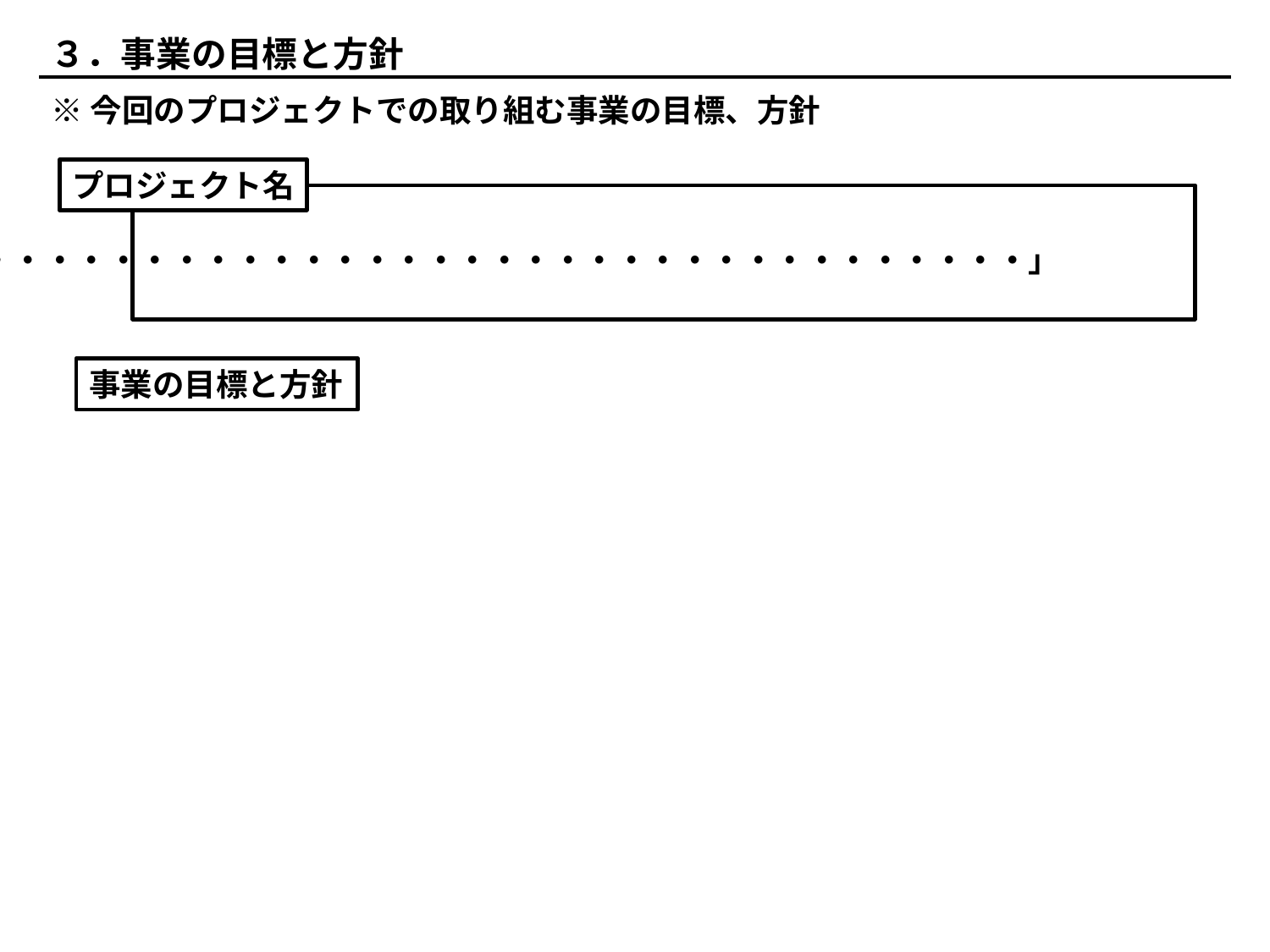

３．事業の目標と方針
※今回のプロジェクトでの取り組む事業の目標、方針
プロジェクト名

「・・・・・・・・・・・・・・・・・・・・・・・・・・・・・・・・・・」
事業の目標と方針